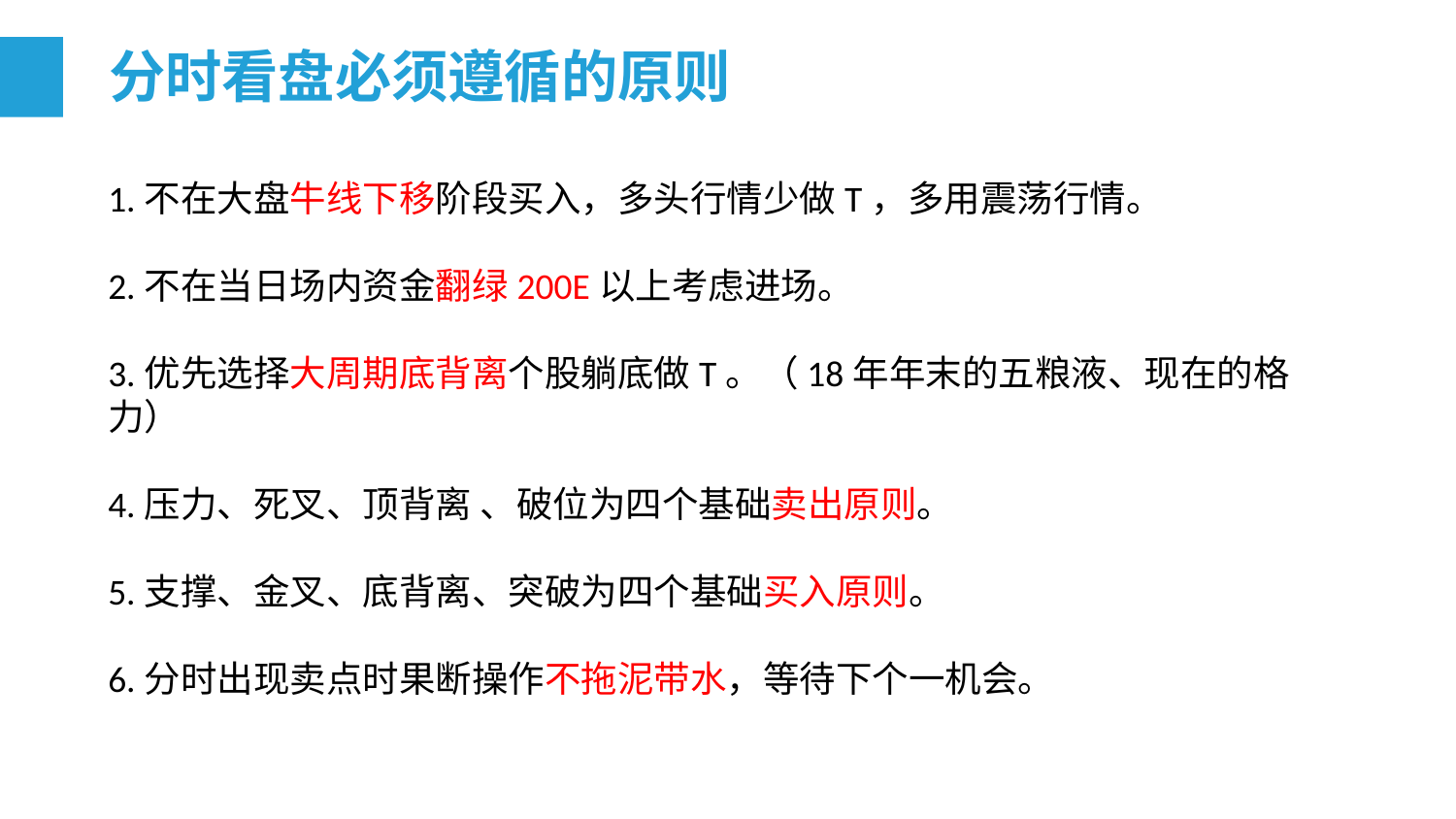

分时看盘必须遵循的原则

1.不在大盘牛线下移阶段买入，多头行情少做T，多用震荡行情。

2.不在当日场内资金翻绿200E以上考虑进场。

3.优先选择大周期底背离个股躺底做T。（18年年末的五粮液、现在的格力）

4.压力、死叉、顶背离 、破位为四个基础卖出原则。

5.支撑、金叉、底背离、突破为四个基础买入原则。

6.分时出现卖点时果断操作不拖泥带水，等待下个一机会。